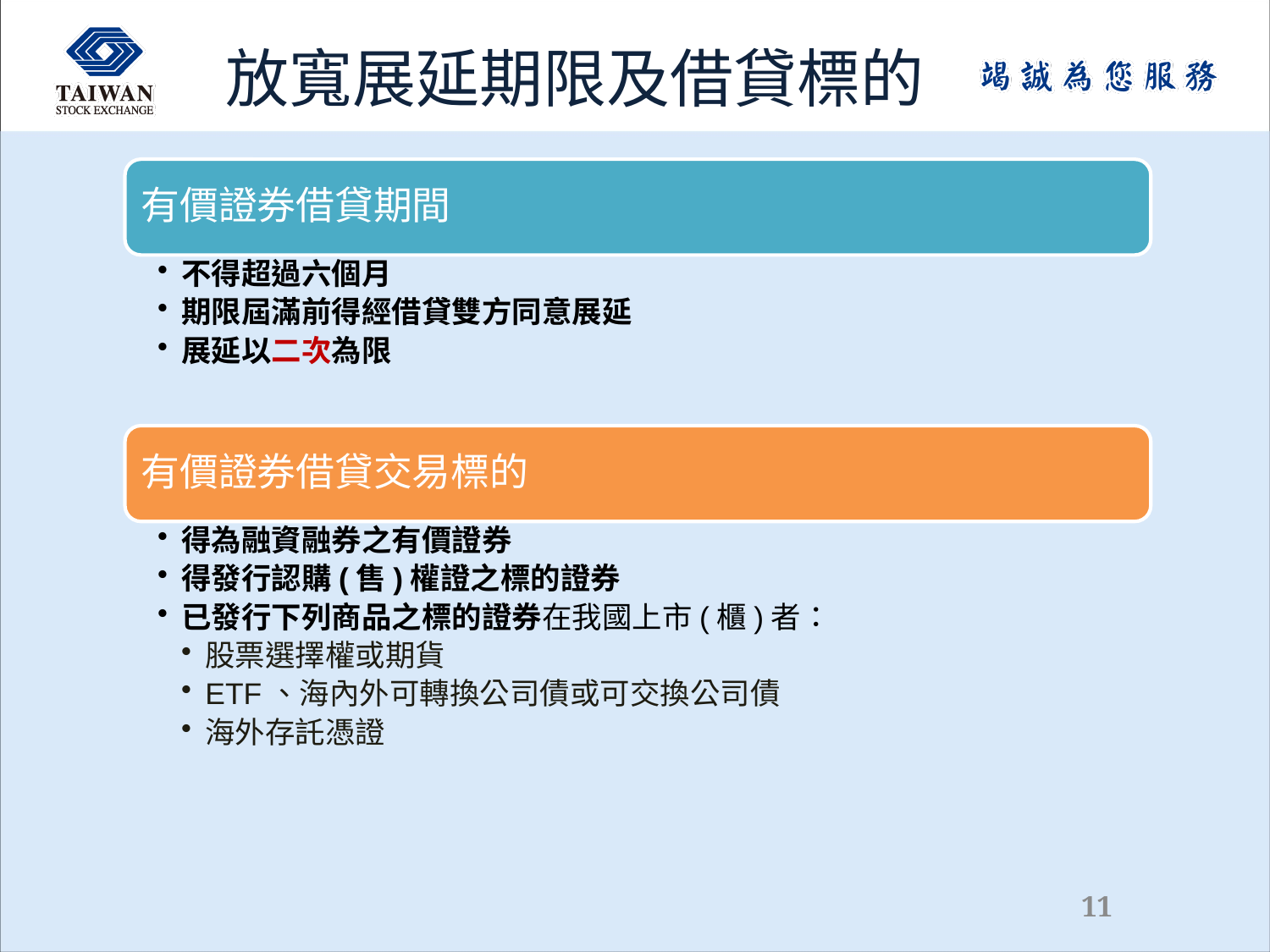

# 放寬展延期限及借貸標的
有價證券借貸期間
不得超過六個月
期限屆滿前得經借貸雙方同意展延
展延以二次為限
有價證券借貸交易標的
得為融資融券之有價證券
得發行認購(售)權證之標的證券
已發行下列商品之標的證券在我國上市(櫃)者：
股票選擇權或期貨
ETF、海內外可轉換公司債或可交換公司債
海外存託憑證
11